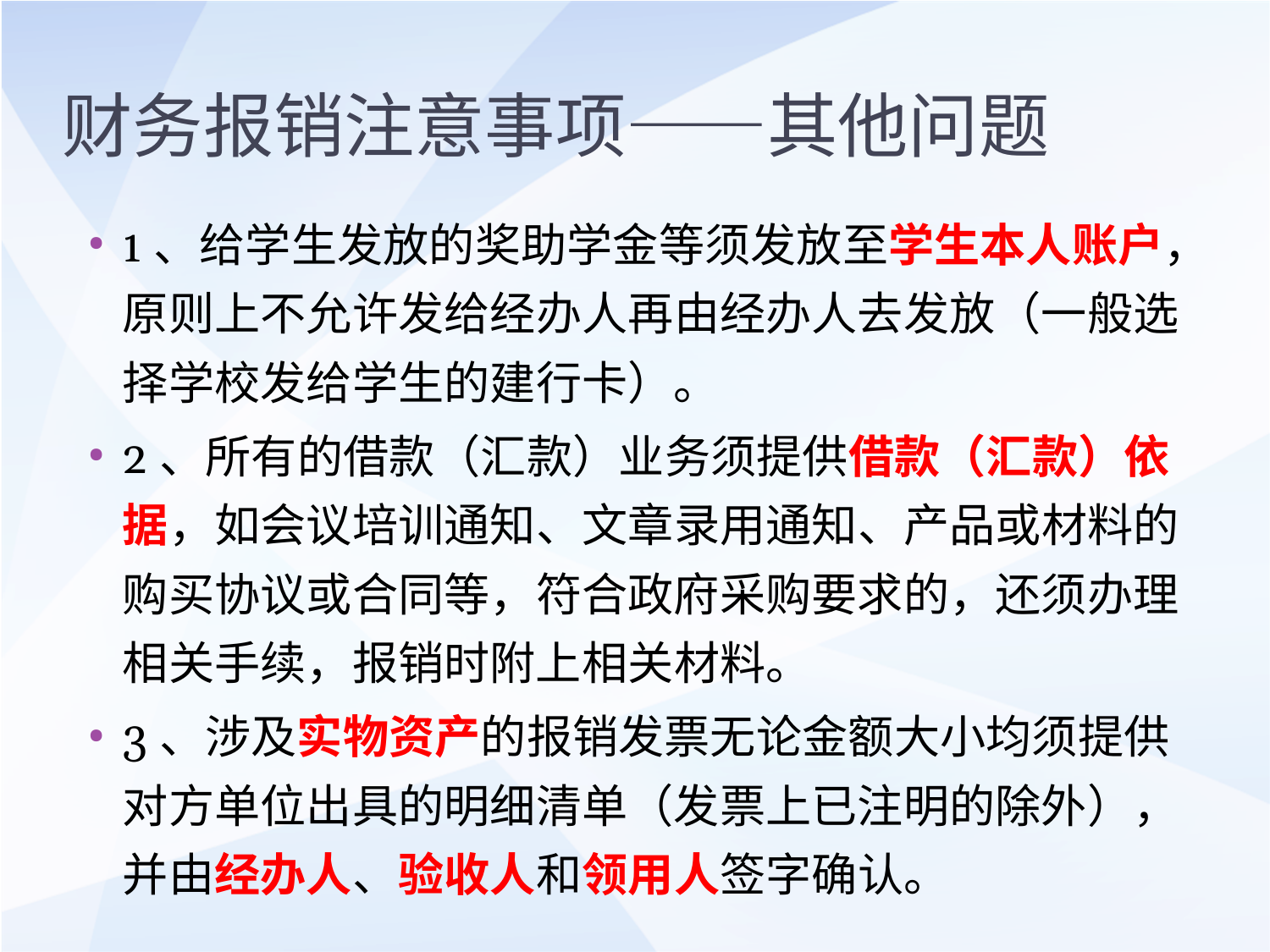

财务报销注意事项——其他问题
1、给学生发放的奖助学金等须发放至学生本人账户，原则上不允许发给经办人再由经办人去发放（一般选择学校发给学生的建行卡）。
2、所有的借款（汇款）业务须提供借款（汇款）依据，如会议培训通知、文章录用通知、产品或材料的购买协议或合同等，符合政府采购要求的，还须办理相关手续，报销时附上相关材料。
3、涉及实物资产的报销发票无论金额大小均须提供对方单位出具的明细清单（发票上已注明的除外），并由经办人、验收人和领用人签字确认。